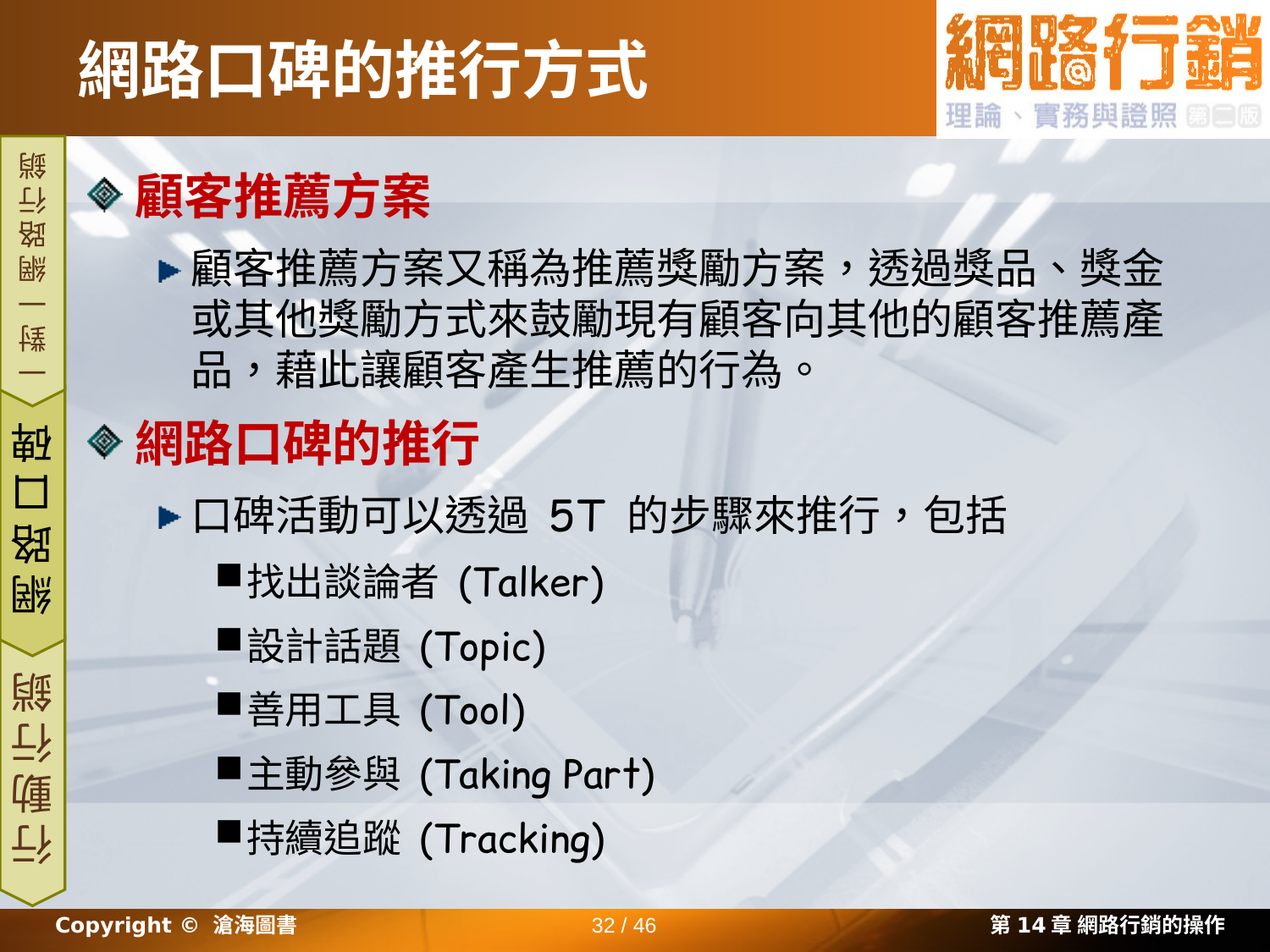

# 網路口碑的推行方式
顧客推薦方案
顧客推薦方案又稱為推薦獎勵方案，透過獎品、獎金或其他獎勵方式來鼓勵現有顧客向其他的顧客推薦產品，藉此讓顧客產生推薦的行為。
網路口碑的推行
口碑活動可以透過 5T 的步驟來推行，包括
找出談論者 (Talker)
設計話題 (Topic)
善用工具 (Tool)
主動參與 (Taking Part)
持續追蹤 (Tracking)
一對一網路行銷
網路口碑
行動行銷
Copyright © 滄海圖書
32 / 46
第14章 網路行銷的操作